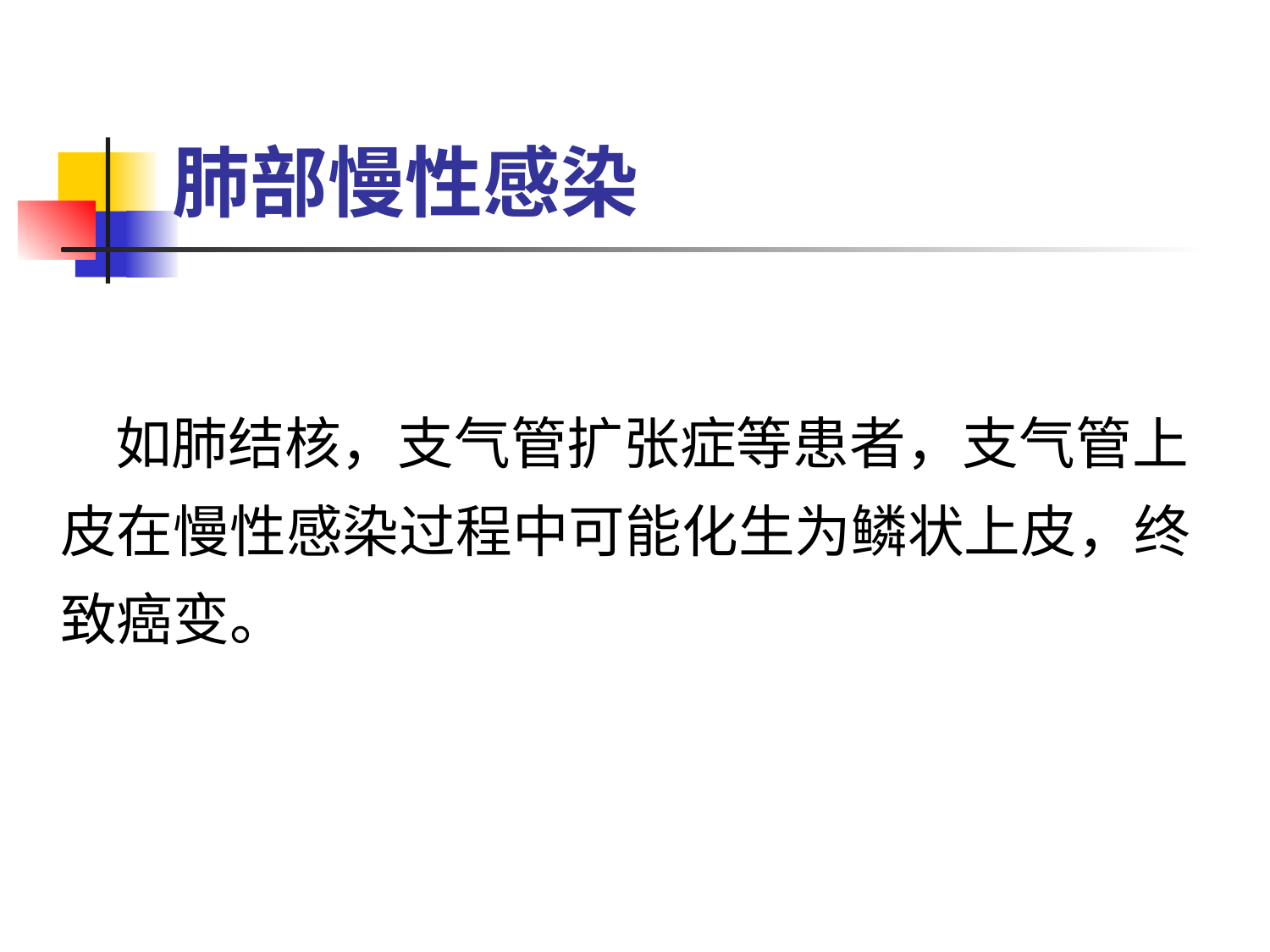

# 肺部慢性感染
       如肺结核，支气管扩张症等患者，支气管上皮在慢性感染过程中可能化生为鳞状上皮，终致癌变。